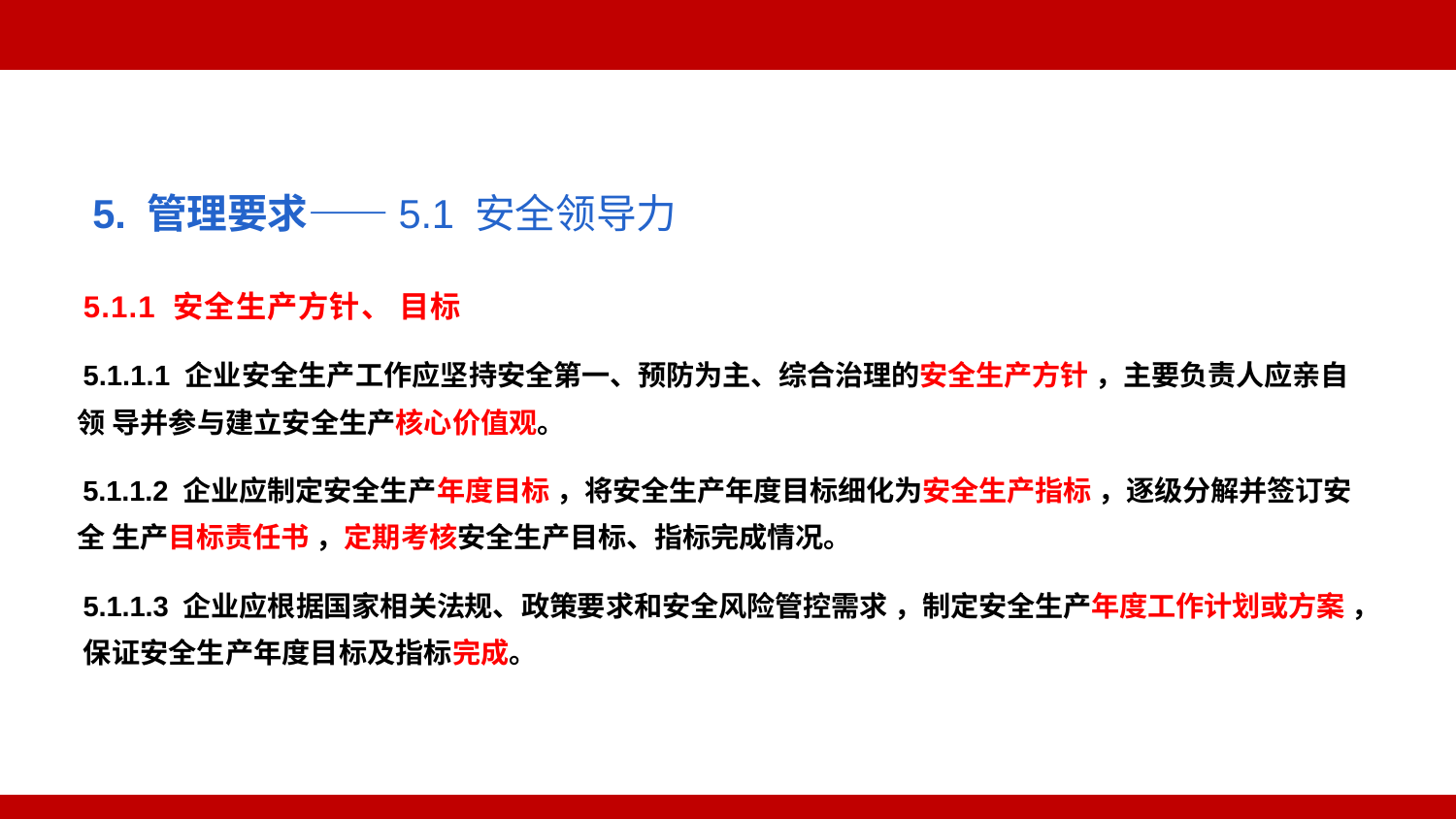

5. 管理要求——5.1 安全领导力

5.1.1 安全生产方针、 目标
5.1.1.1 企业安全生产工作应坚持安全第一、预防为主、综合治理的安全生产方针 ，主要负责人应亲自领 导并参与建立安全生产核心价值观。
5.1.1.2 企业应制定安全生产年度目标 ，将安全生产年度目标细化为安全生产指标 ，逐级分解并签订安全 生产目标责任书 ，定期考核安全生产目标、指标完成情况。

5.1.1.3 企业应根据国家相关法规、政策要求和安全风险管控需求 ，制定安全生产年度工作计划或方案 ， 保证安全生产年度目标及指标完成。